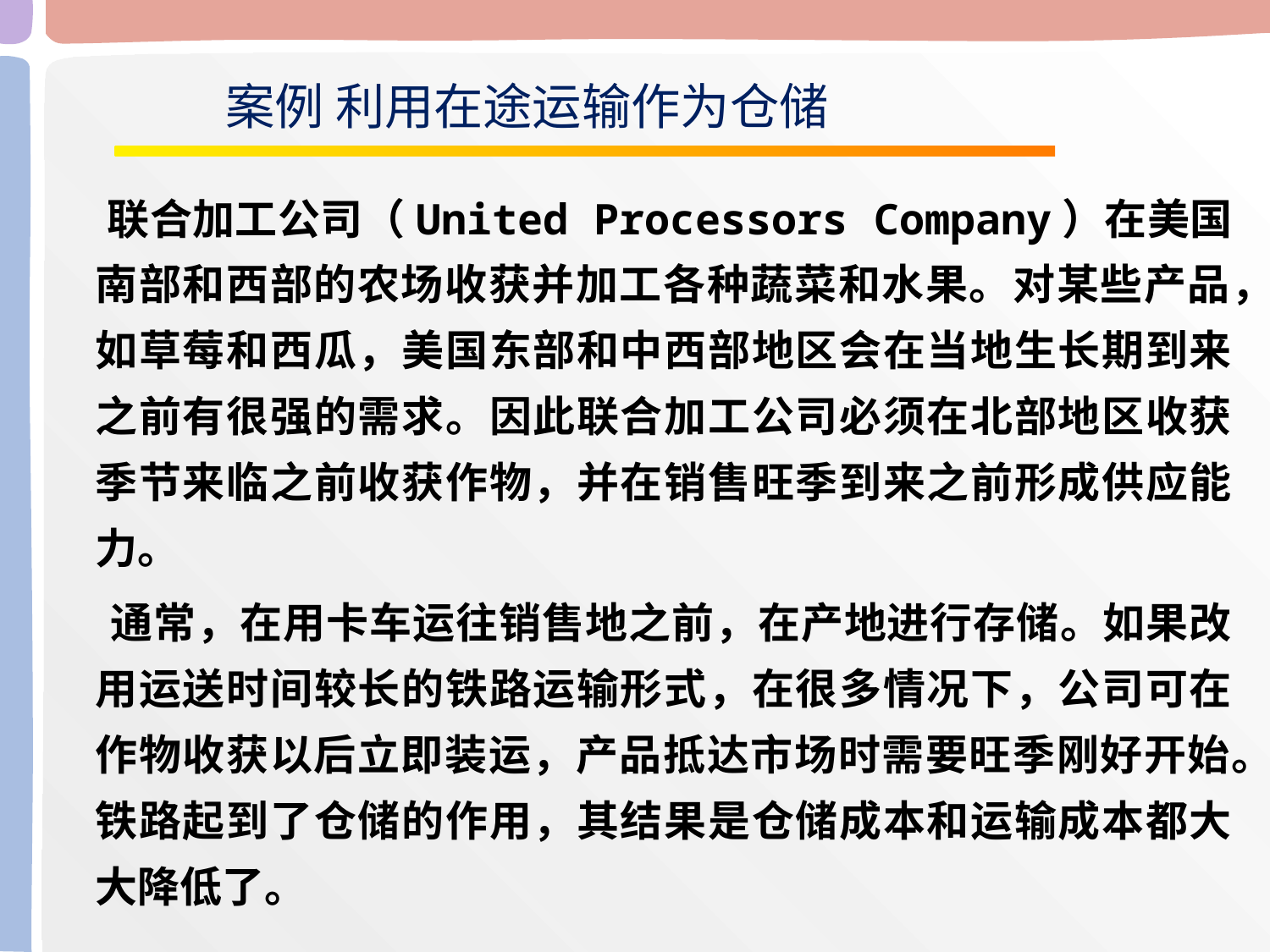

案例 利用在途运输作为仓储

     联合加工公司（United Processors Company）在美国南部和西部的农场收获并加工各种蔬菜和水果。对某些产品，如草莓和西瓜，美国东部和中西部地区会在当地生长期到来之前有很强的需求。因此联合加工公司必须在北部地区收获季节来临之前收获作物，并在销售旺季到来之前形成供应能力。
     通常，在用卡车运往销售地之前，在产地进行存储。如果改用运送时间较长的铁路运输形式，在很多情况下，公司可在作物收获以后立即装运，产品抵达市场时需要旺季刚好开始。铁路起到了仓储的作用，其结果是仓储成本和运输成本都大大降低了。